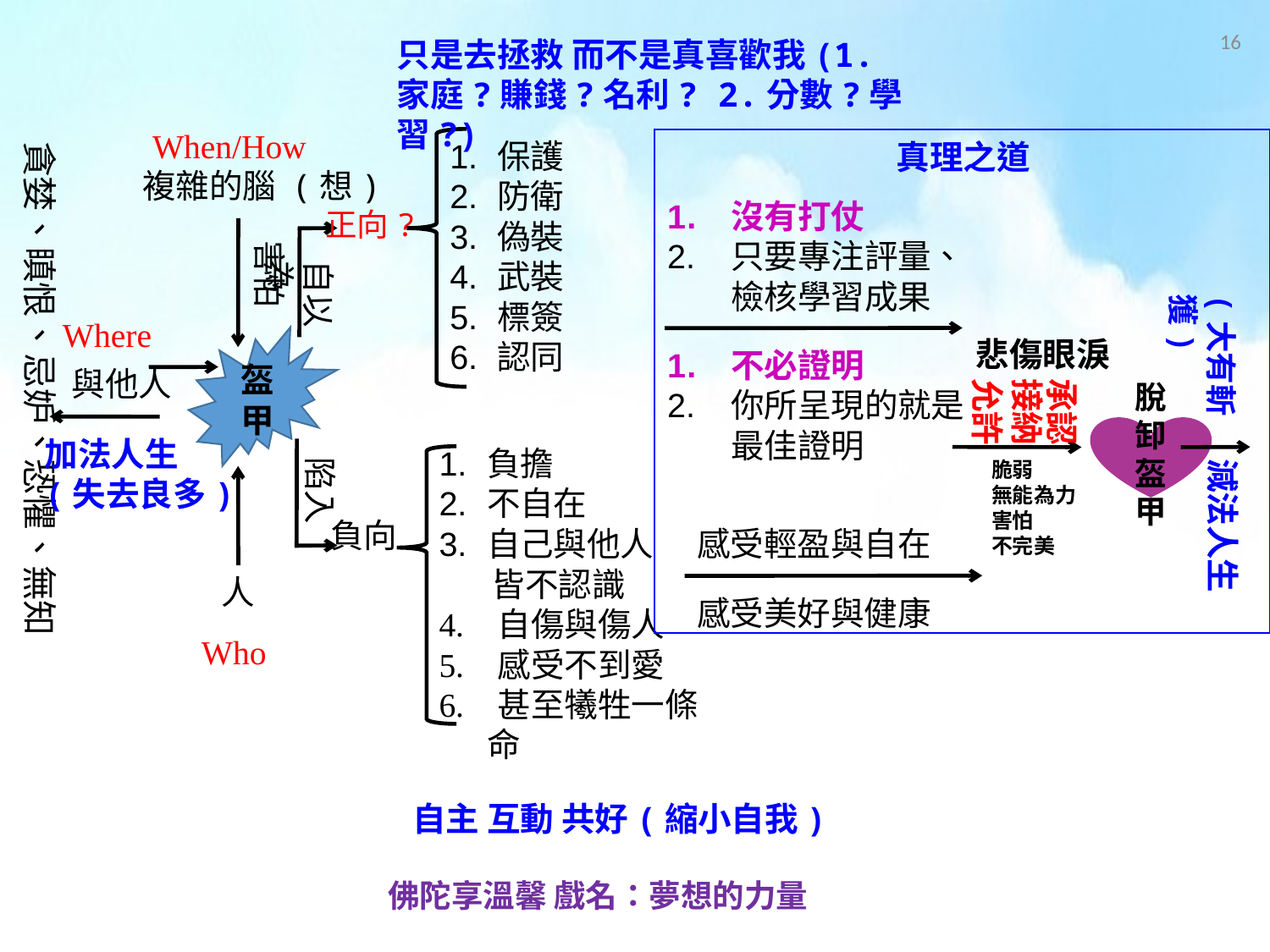

16
只是去拯救 而不是真喜歡我(1.家庭?賺錢?名利? 2.分數?學習?)
When/How
貪婪、瞋恨、忌妒、恐懼、無知

保護
防衛
偽裝
武裝
標簽
認同

真理之道
沒有打仗
只要專注評量、檢核學習成果
悲傷眼淚
不必證明
你所呈現的就是最佳證明
接納允許
承認
脫卸盔甲
脆弱
無能為力
害怕
不完美
感受輕盈與自在
感受美好與健康
複雜的腦 (想)
正向?
害怕
自以為
(大有斬獲)
Where
盔甲
與他人
加法人生
(失去良多)
負擔
不自在
自己與他人
      皆不認識
4.   自傷與傷人
5.   感受不到愛
6.   甚至犧牲一條命

陷入

減法人生
負向
人
Who
自主 互動 共好(縮小自我)

佛陀享溫馨 戲名：夢想的力量